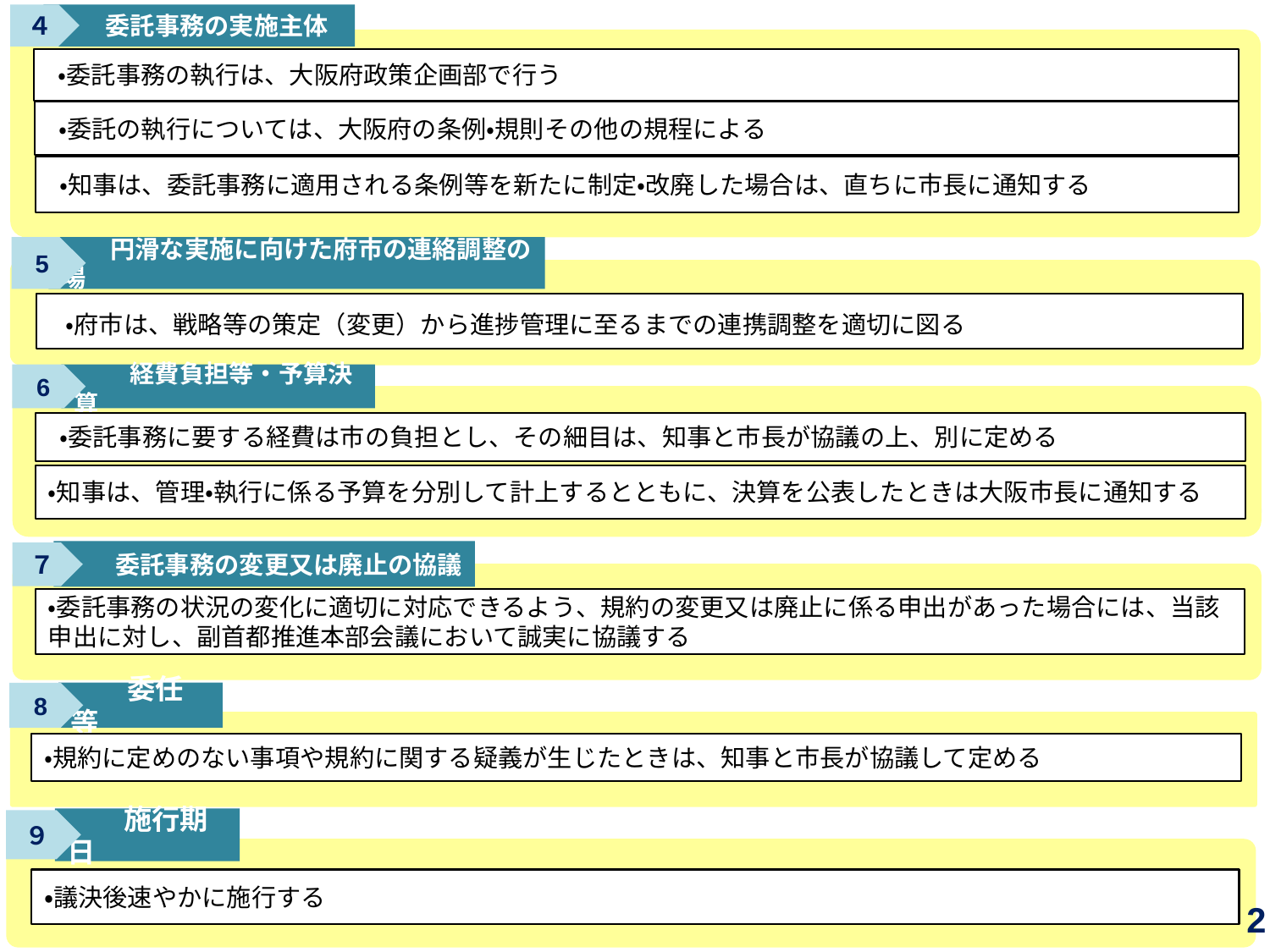

４
　　委託事務の実施主体

 ・委託事務の執行は、大阪府政策企画部で行う

 ・委託の執行については、大阪府の条例・規則その他の規程による

 ・知事は、委託事務に適用される条例等を新たに制定・改廃した場合は、直ちに市長に通知する
5
　　円滑な実施に向けた府市の連絡調整の場

  ・府市は、戦略等の策定（変更）から進捗管理に至るまでの連携調整を適切に図る
6
　　経費負担等・予算決算

 ・委託事務に要する経費は市の負担とし、その細目は、知事と市長が協議の上、別に定める
・知事は、管理・執行に係る予算を分別して計上するとともに、決算を公表したときは大阪市長に通知する
 2
　　委託事務の変更又は廃止の協議
７

・委託事務の状況の変化に適切に対応できるよう、規約の変更又は廃止に係る申出があった場合には、当該申出に対し、副首都推進本部会議において誠実に協議する
　　委任等
8

・規約に定めのない事項や規約に関する疑義が生じたときは、知事と市長が協議して定める
　　施行期日
９

・議決後速やかに施行する
 2